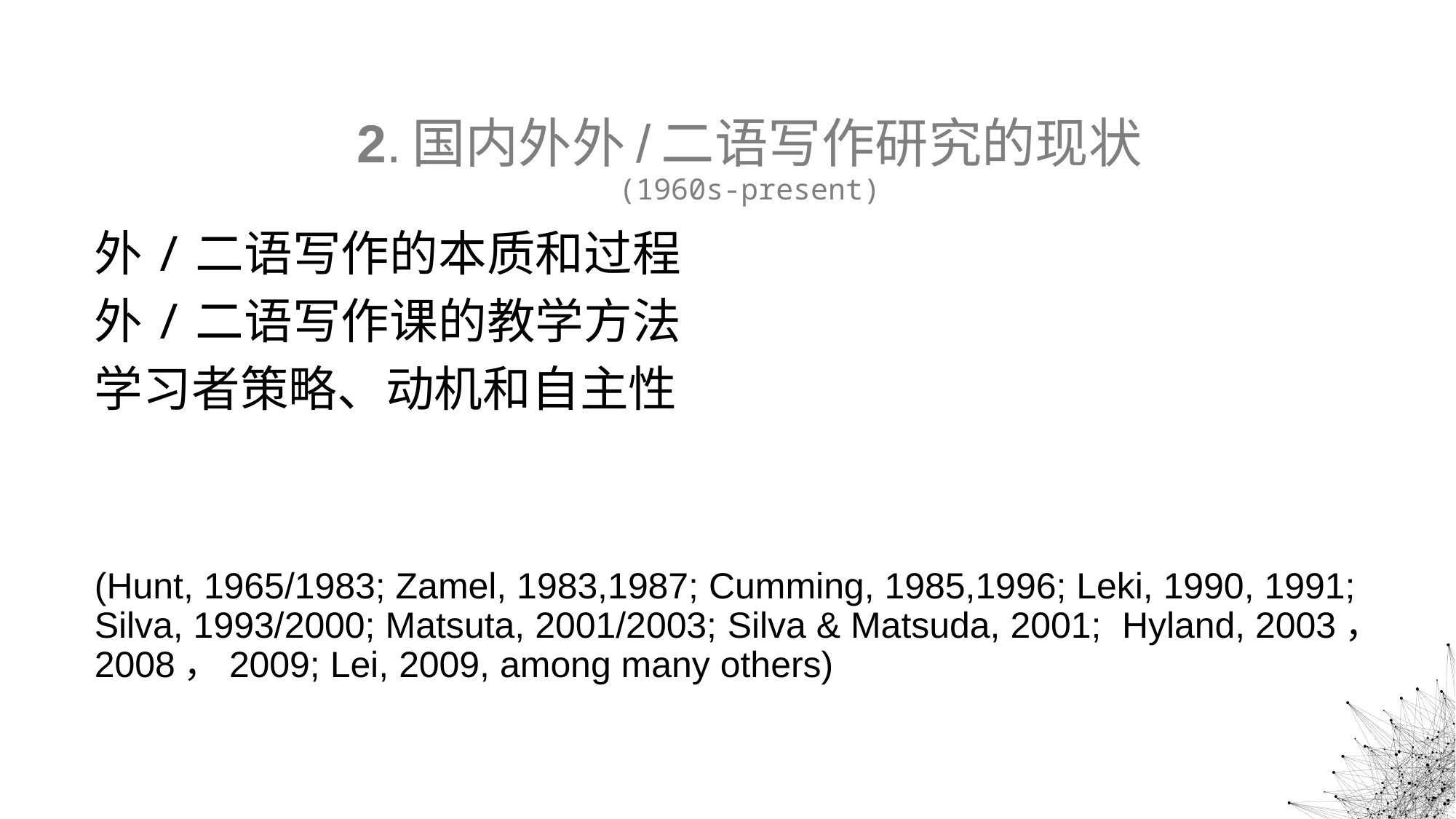

# 2.国内外外/二语写作研究的现状 (1960s-present)
外/二语写作的本质和过程
外/二语写作课的教学方法
学习者策略、动机和自主性

(Hunt, 1965/1983; Zamel, 1983,1987; Cumming, 1985,1996; Leki, 1990, 1991; Silva, 1993/2000; Matsuta, 2001/2003; Silva & Matsuda, 2001;  Hyland, 2003，2008，2009; Lei, 2009, among many others)